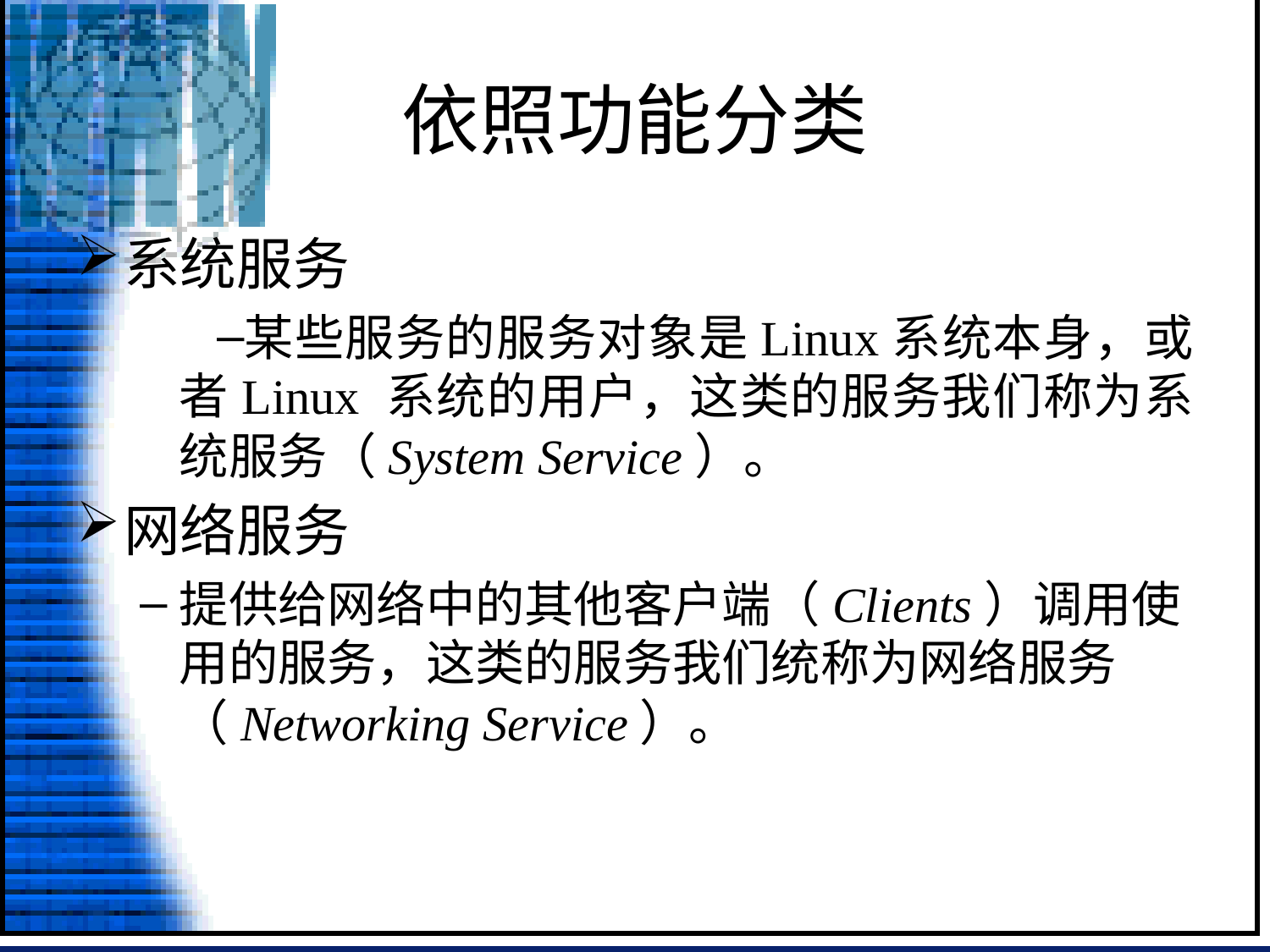

# 依照功能分类
系统服务
某些服务的服务对象是Linux系统本身，或者Linux 系统的用户，这类的服务我们称为系统服务（System Service）。
网络服务
提供给网络中的其他客户端（Clients）调用使用的服务，这类的服务我们统称为网络服务（Networking Service）。